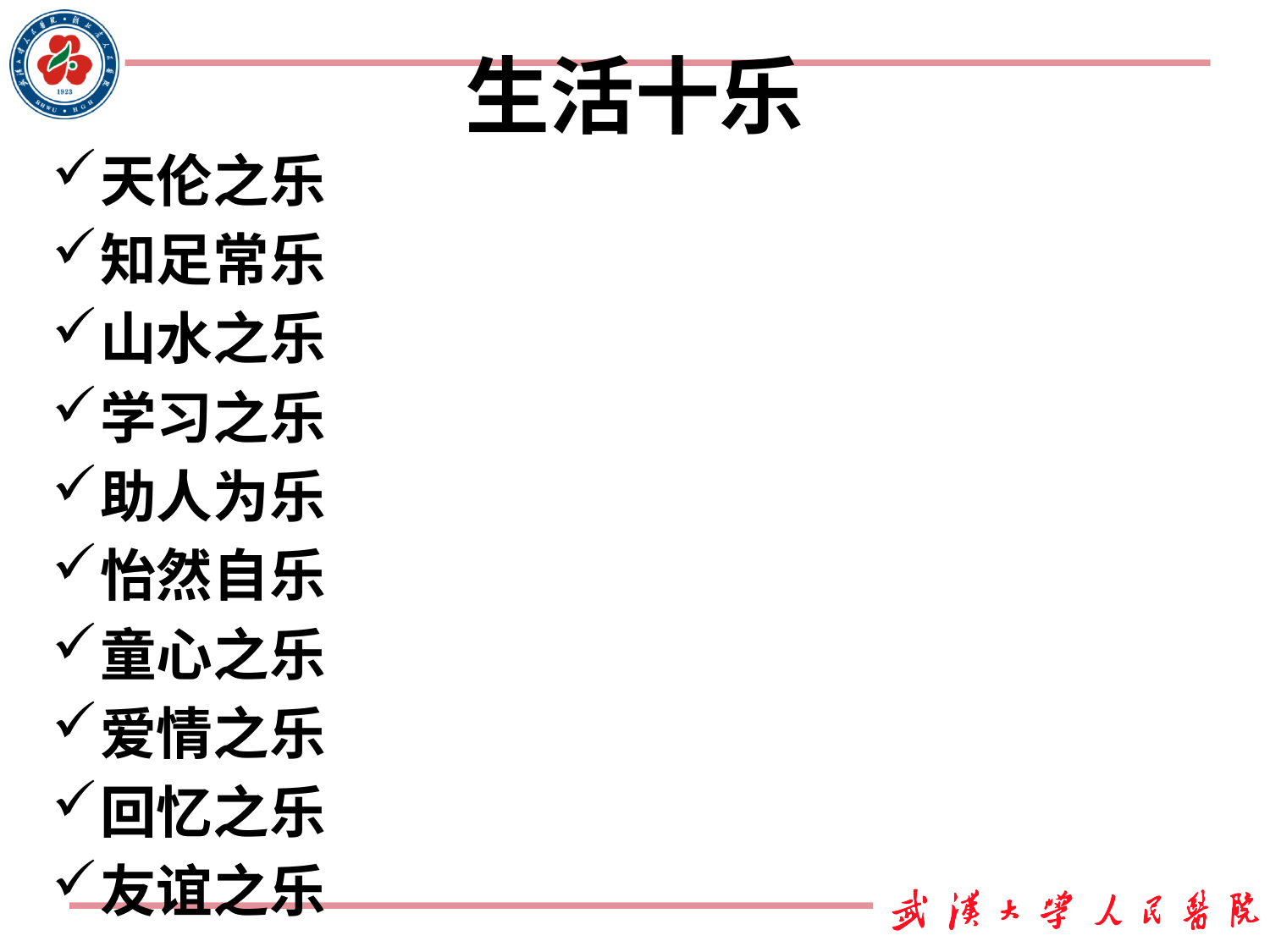

# 生活十乐
天伦之乐
知足常乐
山水之乐
学习之乐
助人为乐
怡然自乐
童心之乐
爱情之乐
回忆之乐
友谊之乐